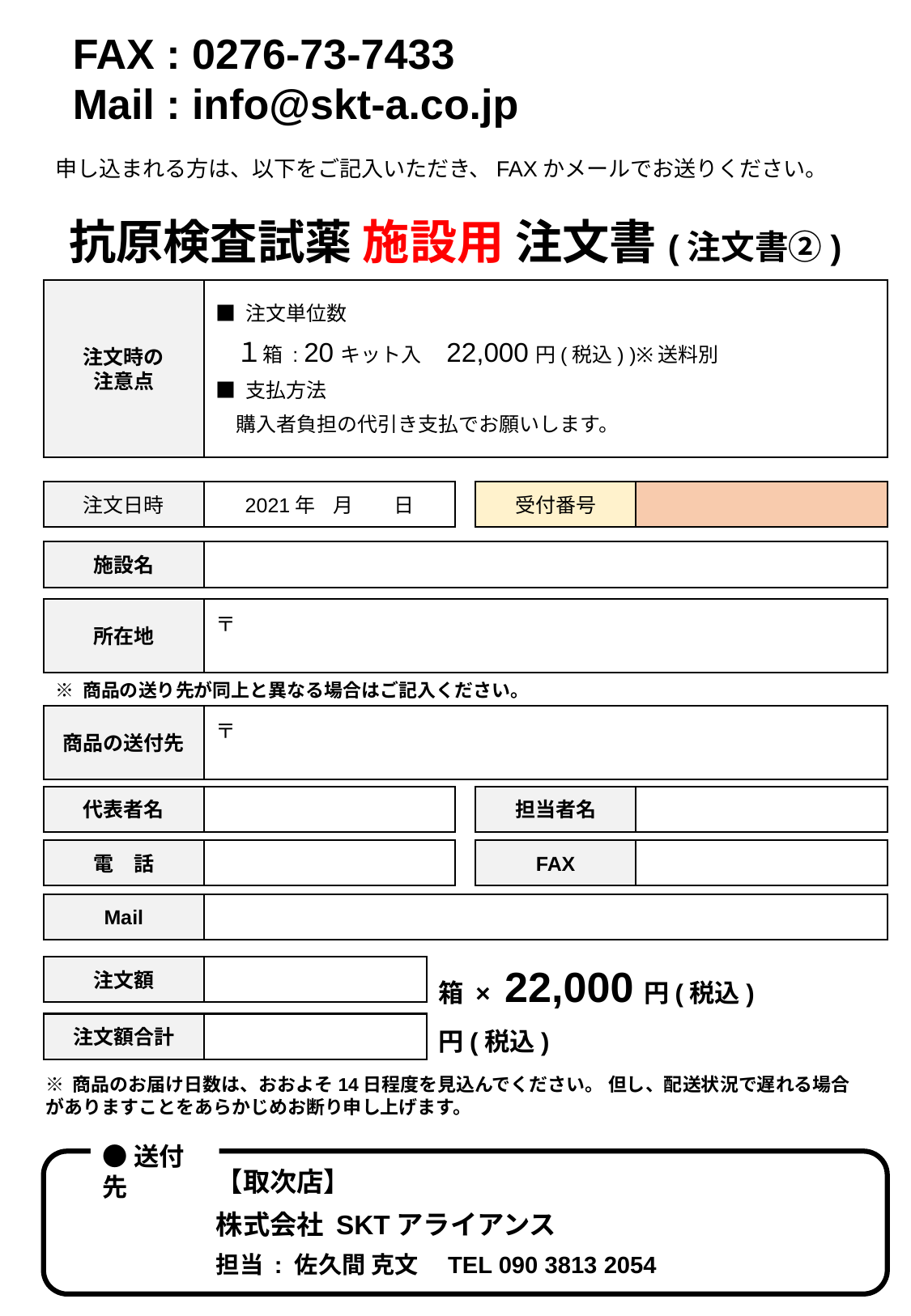

FAX : 0276-73-7433
Mail : info@skt-a.co.jp
申し込まれる方は、以下をご記入いただき、FAXかメールでお送りください。
抗原検査試薬 施設用 注文書(注文書②)
注文時の
注意点
■ 注文単位数
　１箱 : 20キット入　22,000円(税込) )※送料別
■ 支払方法
　購入者負担の代引き支払でお願いします。
注文日時
2021年    月　　日
受付番号

施設名

所在地
〒

※ 商品の送り先が同上と異なる場合はご記入ください。
〒

商品の送付先
代表者名

担当者名

電　話

FAX

Mail

箱 ×  22,000円(税込)
注文額

注文額合計

円(税込)
※ 商品のお届け日数は、おおよそ14日程度を見込んでください。 但し、配送状況で遅れる場合がありますことをあらかじめお断り申し上げます。
●送付先

【取次店】
株式会社 SKTアライアンス
担当 : 佐久間 克文　TEL 090 3813 2054‬